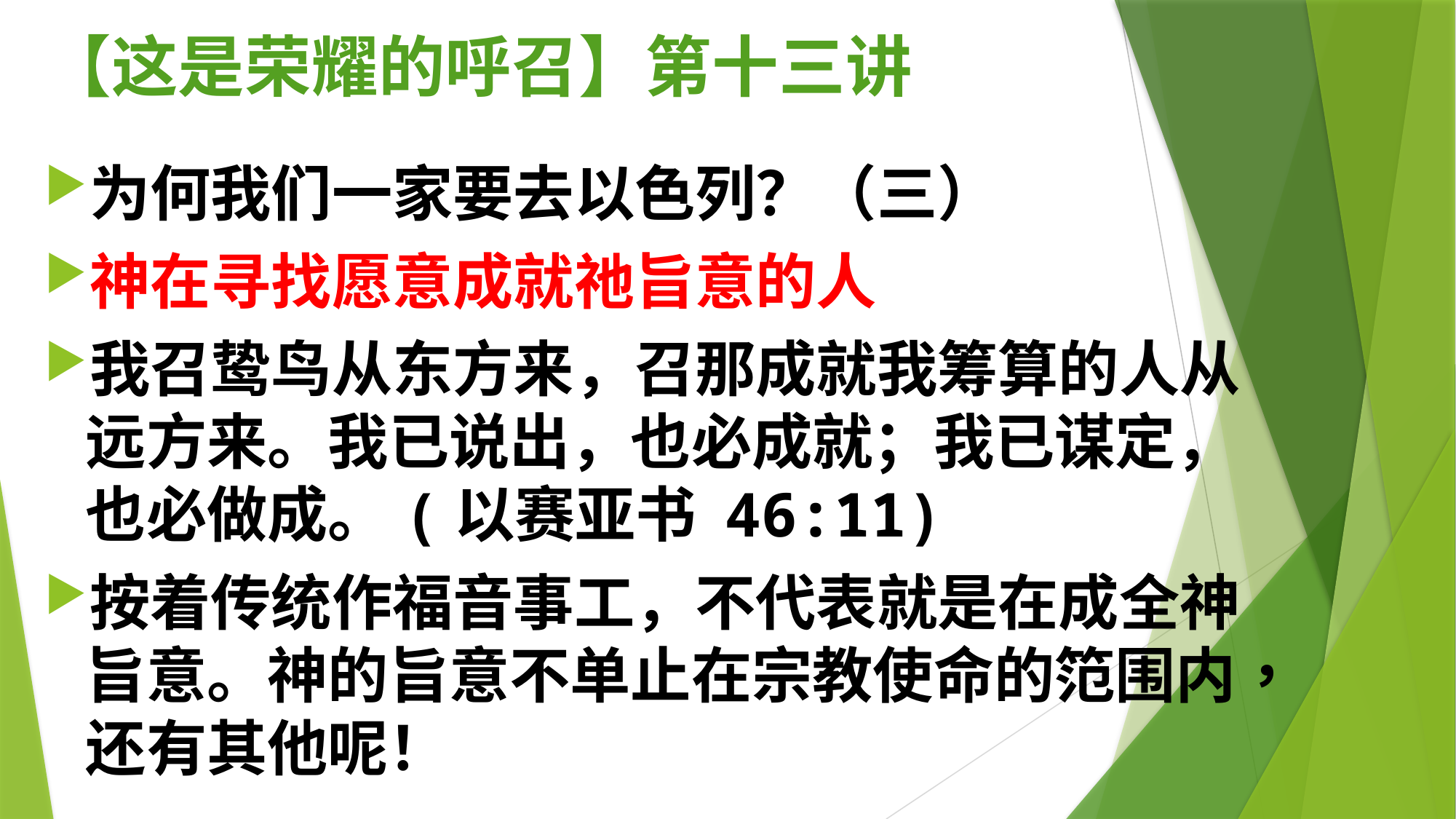

# 【这是荣耀的呼召】第十三讲
为何我们一家要去以色列？（三）
神在寻找愿意成就祂旨意的人
我召鸷鸟从东方来，召那成就我筹算的人从远方来。我已说出，也必成就；我已谋定，也必做成。(以赛亚书 46:11)
按着传统作福音事工，不代表就是在成全神旨意。神的旨意不单止在宗教使命的笵围内，还有其他呢！